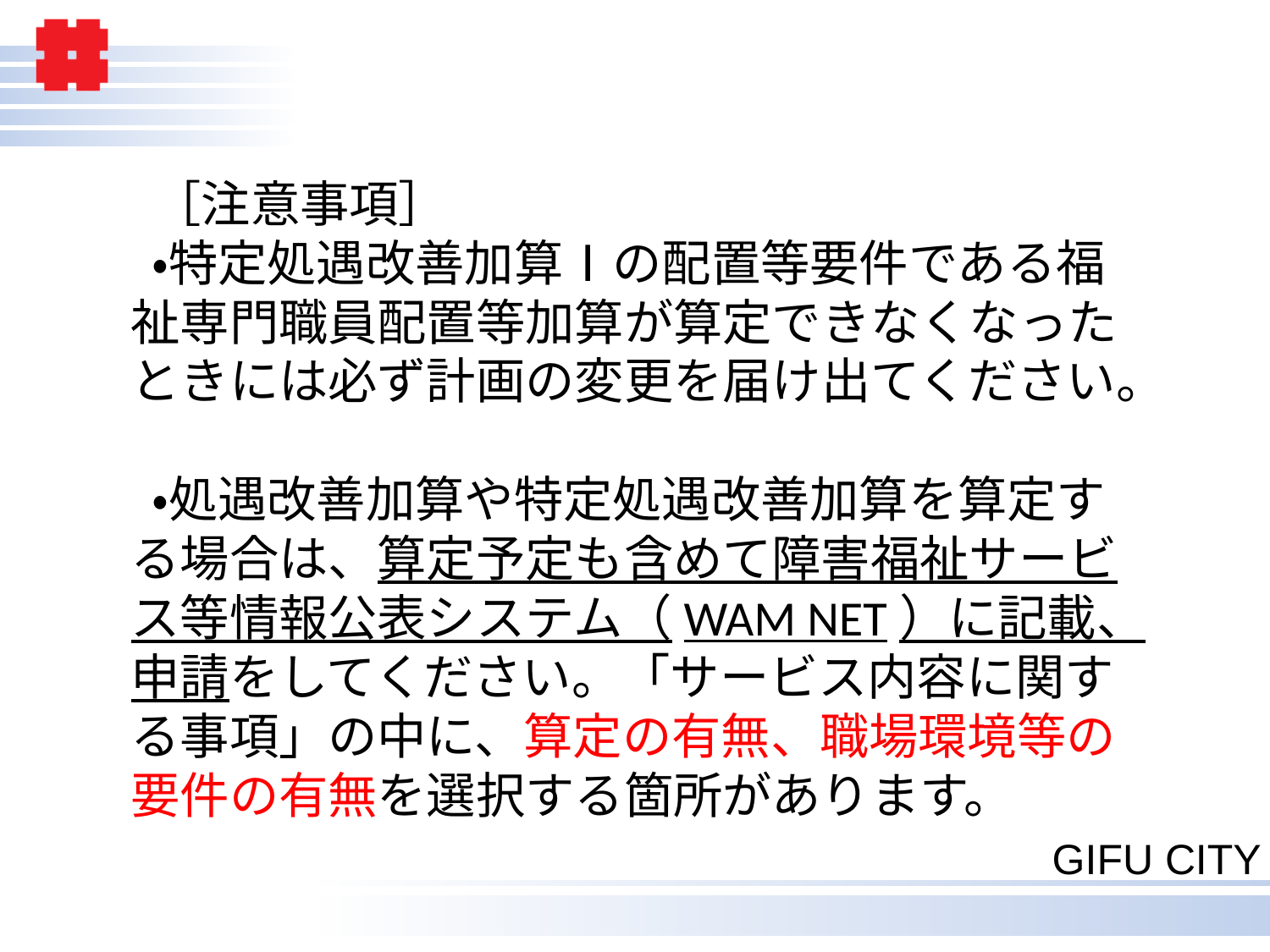

［注意事項］
・特定処遇改善加算Ⅰの配置等要件である福祉専門職員配置等加算が算定できなくなったときには必ず計画の変更を届け出てください。

・処遇改善加算や特定処遇改善加算を算定する場合は、算定予定も含めて障害福祉サービス等情報公表システム（WAM NET）に記載、申請をしてください。「サービス内容に関する事項」の中に、算定の有無、職場環境等の要件の有無を選択する箇所があります。